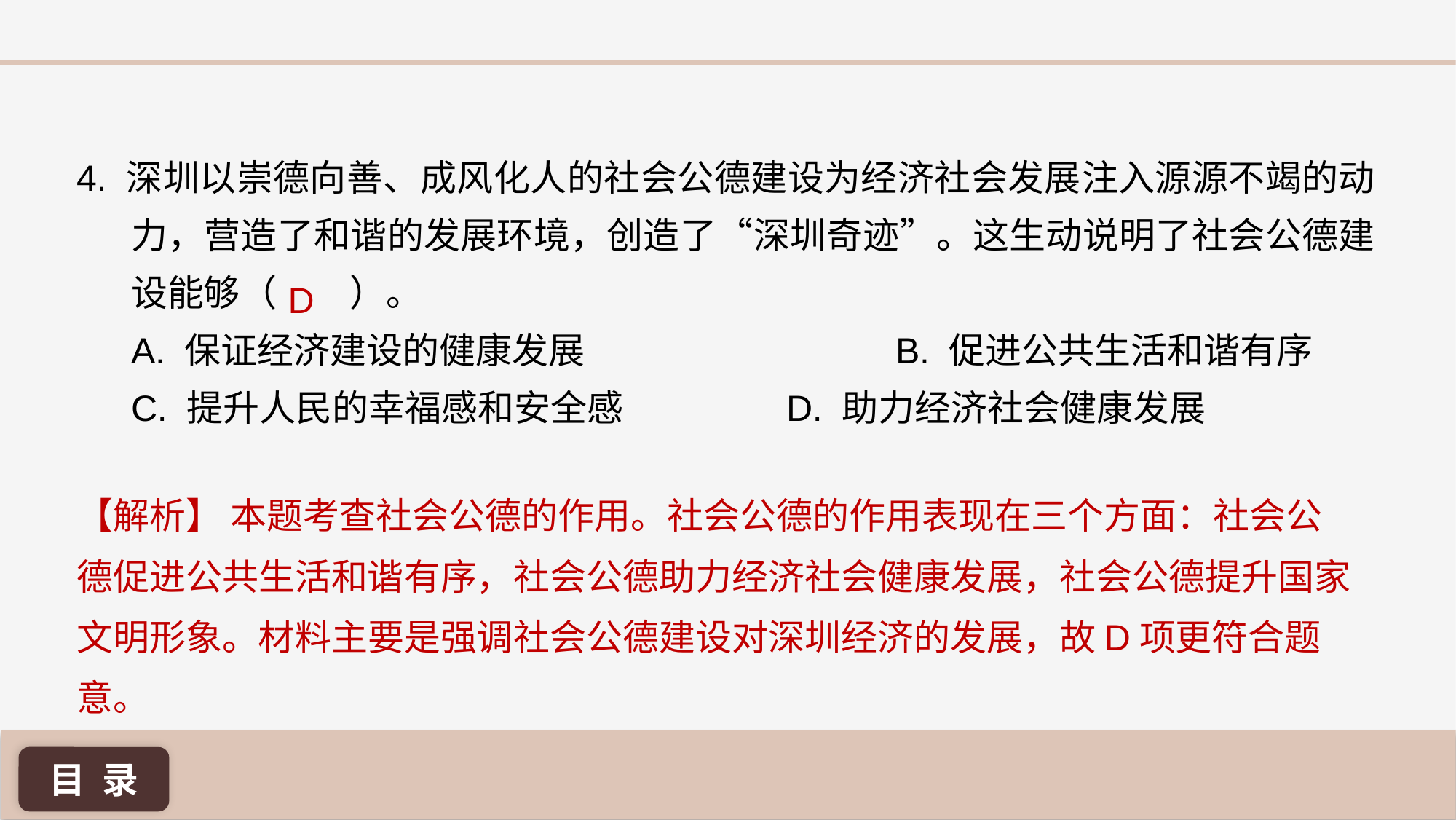

4. 深圳以崇德向善、成风化人的社会公德建设为经济社会发展注入源源不竭的动力，营造了和谐的发展环境，创造了“深圳奇迹”。这生动说明了社会公德建设能够（ 	）。
A. 保证经济建设的健康发展 			B. 促进公共生活和谐有序
C. 提升人民的幸福感和安全感 		D. 助力经济社会健康发展
D
【解析】 本题考查社会公德的作用。社会公德的作用表现在三个方面：社会公德促进公共生活和谐有序，社会公德助力经济社会健康发展，社会公德提升国家文明形象。材料主要是强调社会公德建设对深圳经济的发展，故D项更符合题意。